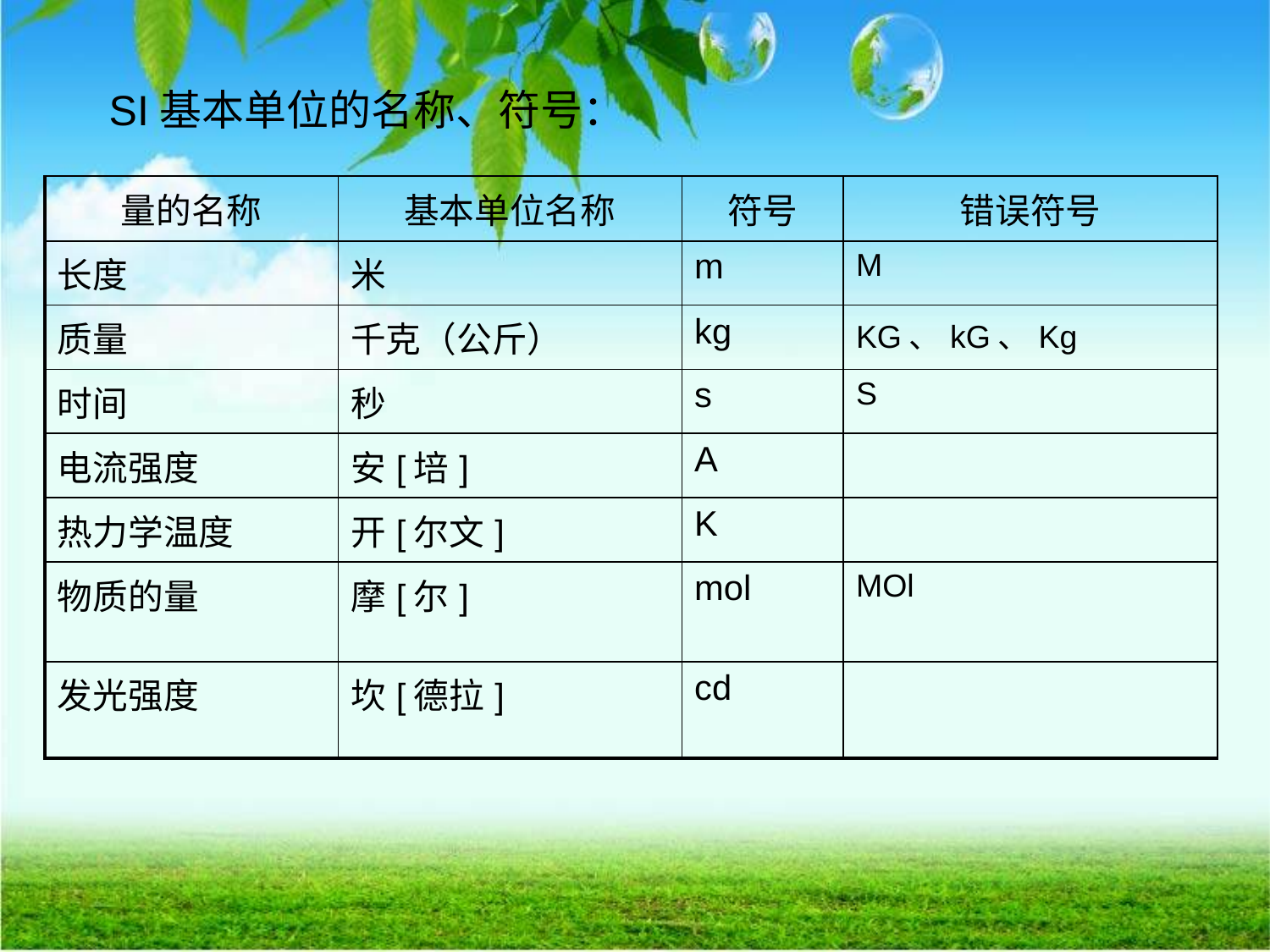

# SI基本单位的名称、符号：
| 量的名称 | 基本单位名称 | 符号 | 错误符号 |
| --- | --- | --- | --- |
| 长度 | 米 | m | M |
| 质量 | 千克（公斤） | kg | KG、kG、Kg |
| 时间 | 秒 | s | S |
| 电流强度 | 安[培] | A |  |
| 热力学温度 | 开[尔文] | K |  |
| 物质的量 | 摩[尔] | mol | MOl |
| 发光强度 | 坎[德拉] | cd |  |